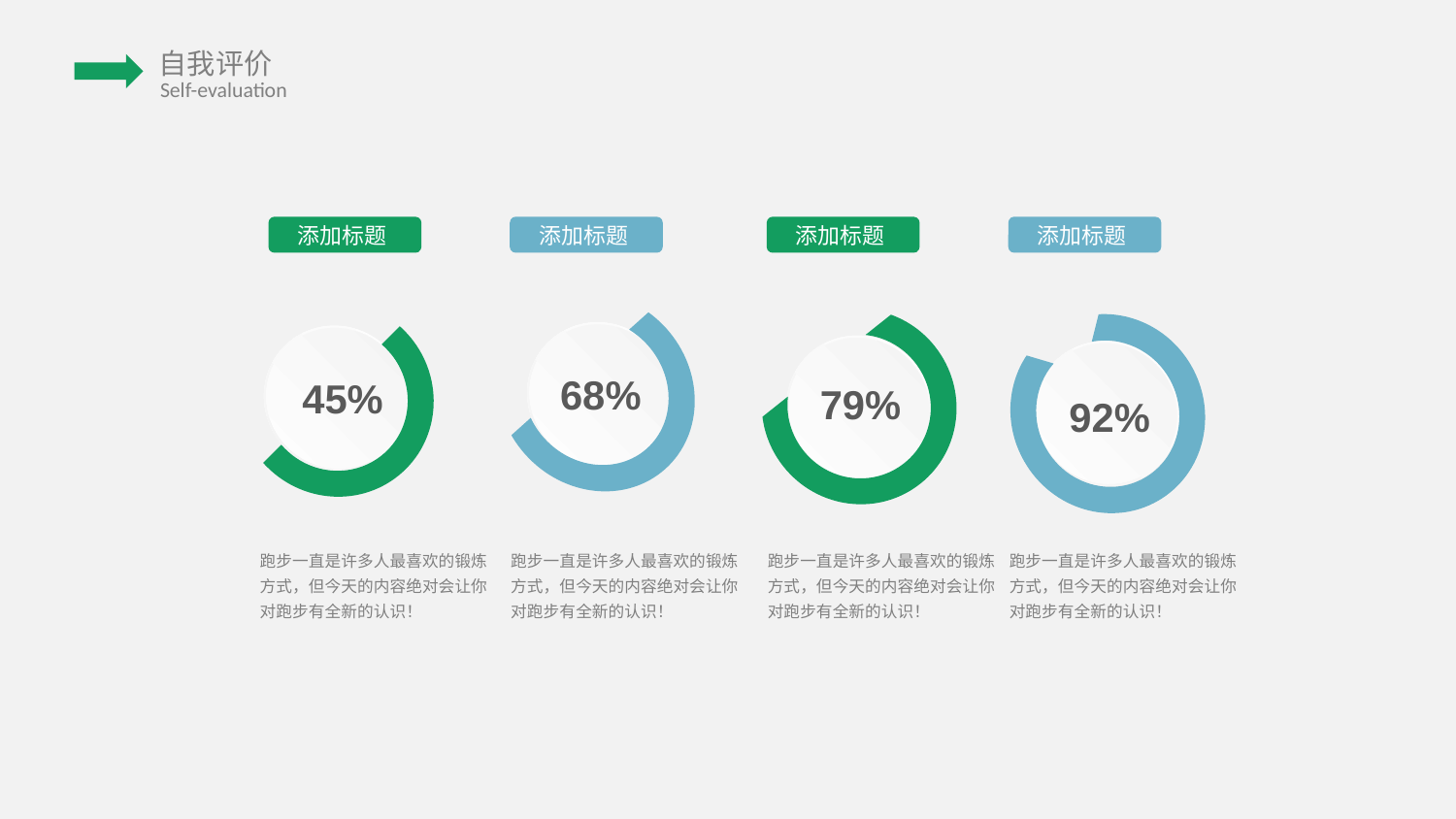

添加标题

添加标题

添加标题

添加标题

68%

45%

79%

92%

跑步一直是许多人最喜欢的锻炼方式，但今天的内容绝对会让你对跑步有全新的认识！
跑步一直是许多人最喜欢的锻炼方式，但今天的内容绝对会让你对跑步有全新的认识！
跑步一直是许多人最喜欢的锻炼方式，但今天的内容绝对会让你对跑步有全新的认识！
跑步一直是许多人最喜欢的锻炼方式，但今天的内容绝对会让你对跑步有全新的认识！